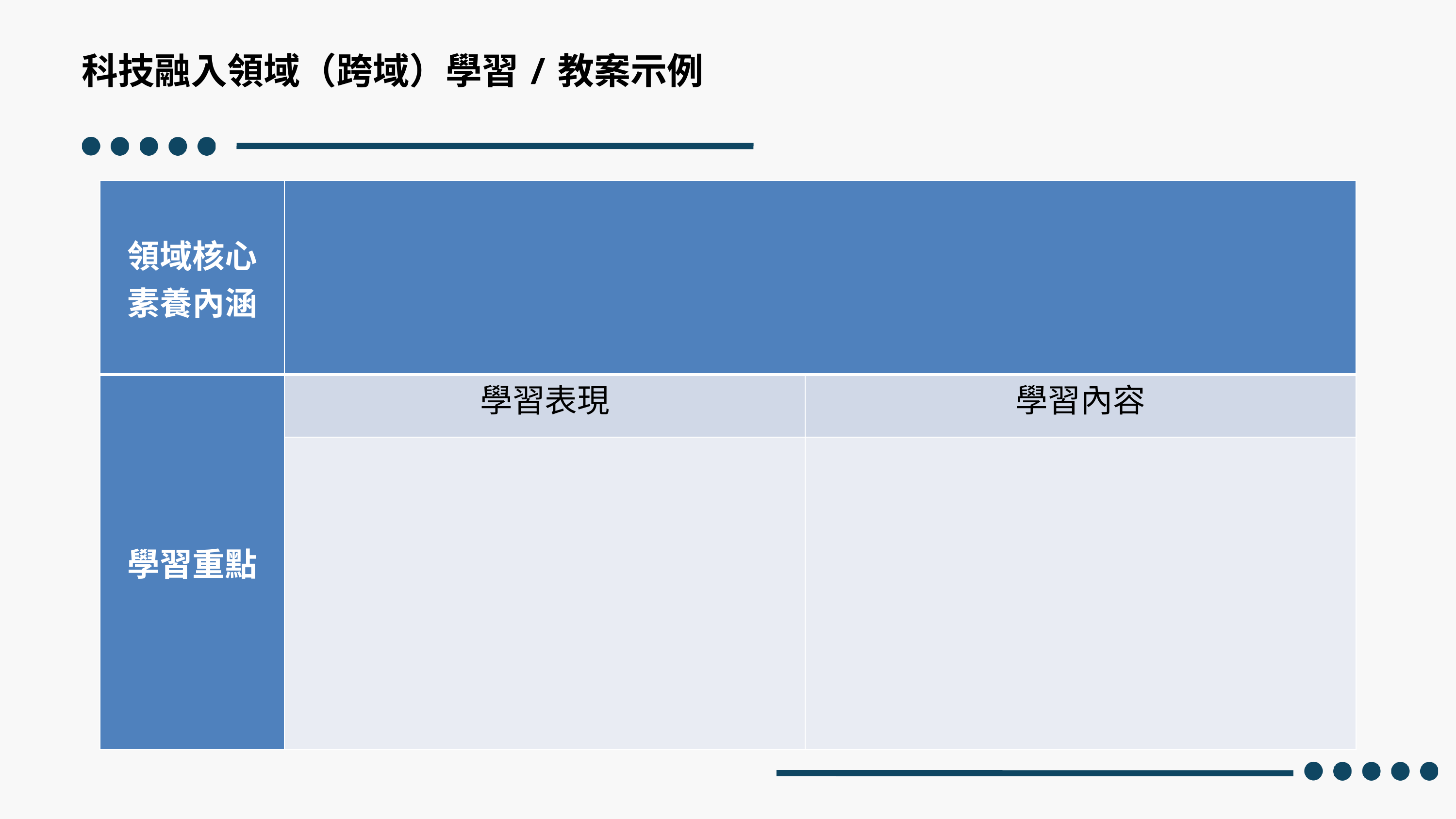

科技融入領域（跨域）學習/教案示例

| 領域核心 素養內涵 |  |  |
| --- | --- | --- |
| 學習重點 | 學習表現 | 學習內容 |
|  |  |  |